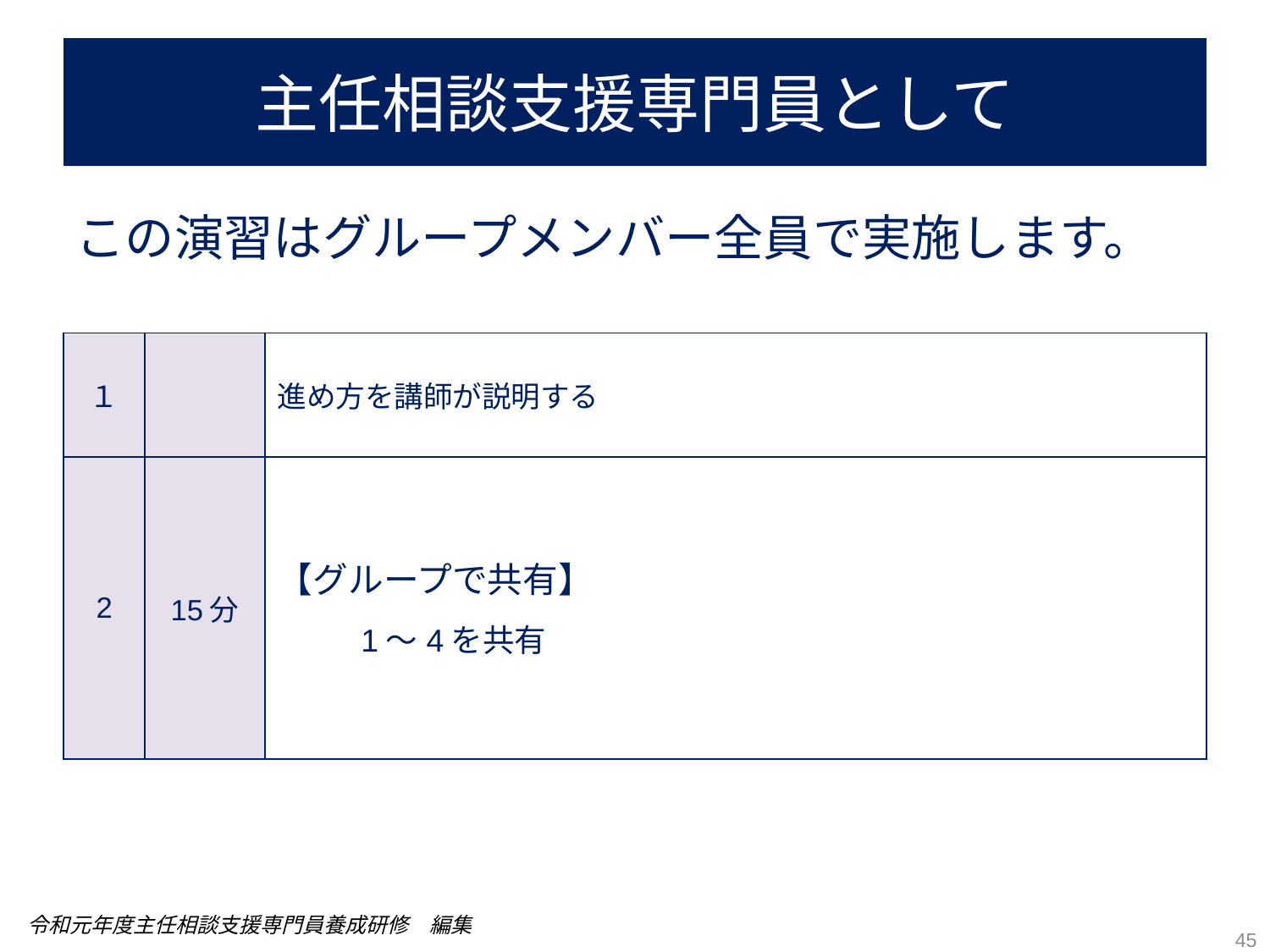

# 主任相談支援専門員として
この演習はグループメンバー全員で実施します。
| １ |  | 進め方を講師が説明する |
| --- | --- | --- |
| 2 | 15分 | 【グループで共有】 　　1～4を共有 |
令和元年度主任相談支援専門員養成研修　編集
45